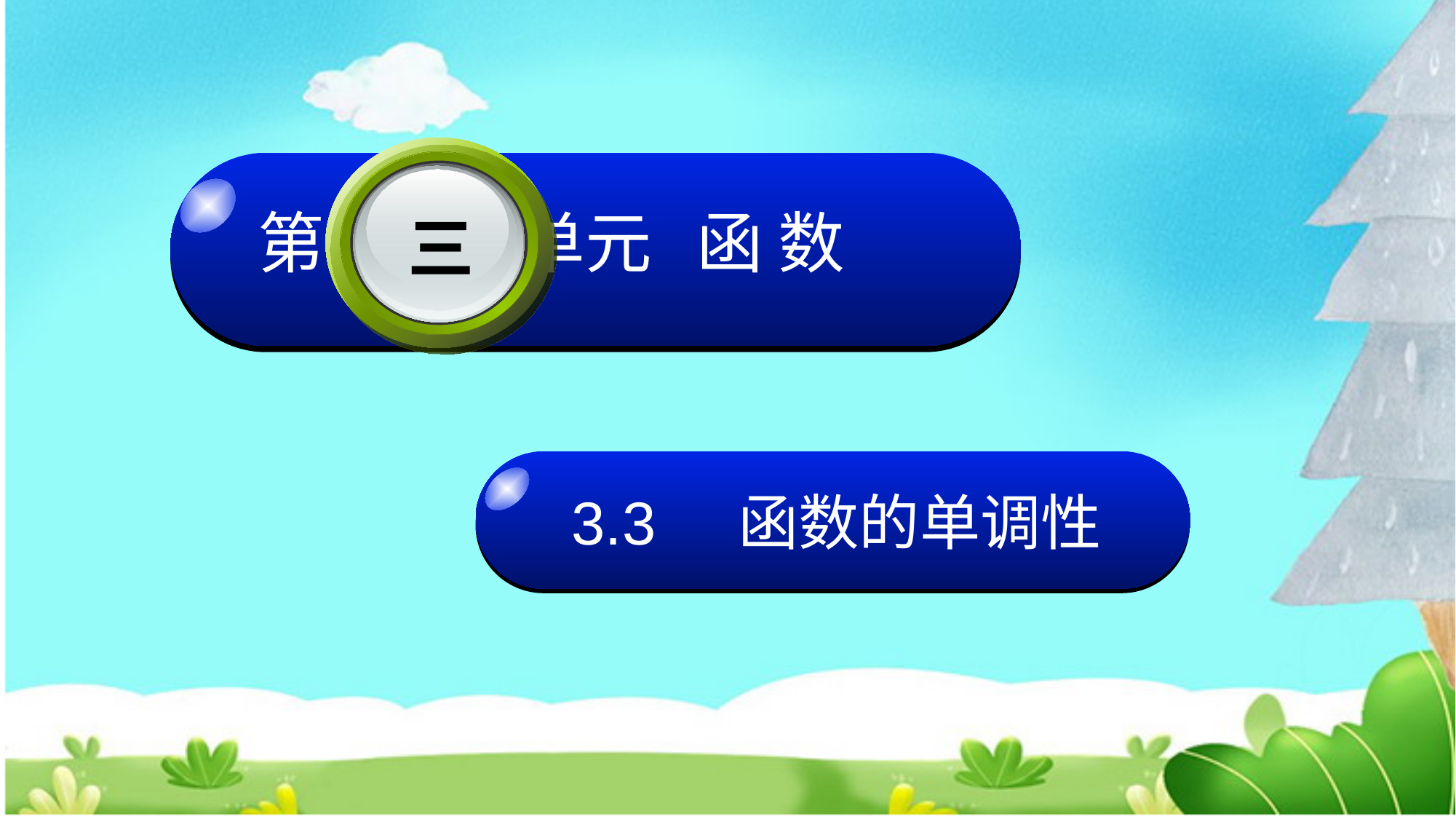

三

第             单元   函 数

3.3    函数的单调性